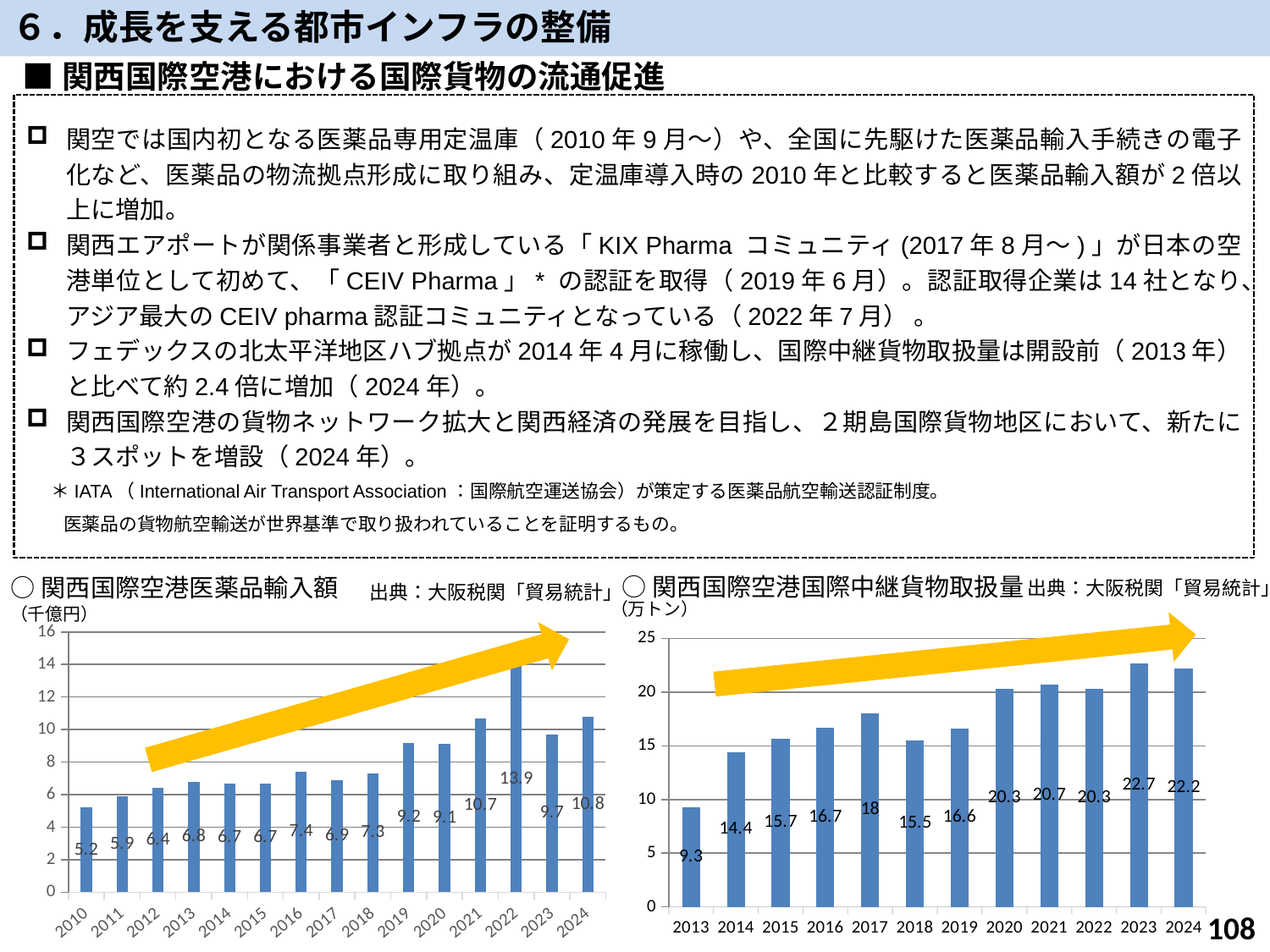

６．成長を支える都市インフラの整備
■関西国際空港における国際貨物の流通促進
関空では国内初となる医薬品専用定温庫（2010年9月～）や、全国に先駆けた医薬品輸入手続きの電子化など、医薬品の物流拠点形成に取り組み、定温庫導入時の2010年と比較すると医薬品輸入額が2倍以上に増加。
関西エアポートが関係事業者と形成している「KIX Pharma コミュニティ(2017年8月～)」が日本の空港単位として初めて、「CEIV Pharma」* の認証を取得（2019年6月）。認証取得企業は14社となり、アジア最大のCEIV pharma認証コミュニティとなっている（2022年7月） 。
フェデックスの北太平洋地区ハブ拠点が2014年4月に稼働し、国際中継貨物取扱量は開設前（2013年）と比べて約2.4倍に増加（2024年）。
関西国際空港の貨物ネットワーク拡大と関西経済の発展を目指し、２期島国際貨物地区において、新たに３スポットを増設（2024年）。
　＊IATA（International Air Transport Association：国際航空運送協会）が策定する医薬品航空輸送認証制度。
医薬品の貨物航空輸送が世界基準で取り扱われていることを証明するもの。
○関西国際空港国際中継貨物取扱量
○関西国際空港医薬品輸入額
出典：大阪税関「貿易統計」
出典：大阪税関「貿易統計」
（万トン）
（千億円）

### Chart

| Category | 列3 |
|---|---|
| 2010 | 5.2 |
| 2011 | 5.9 |
| 2012 | 6.4 |
| 2013 | 6.8 |
| 2014 | 6.7 |
| 2015 | 6.7 |
| 2016 | 7.4 |
| 2017 | 6.9 |
| 2018 | 7.3 |
| 2019 | 9.2 |
| 2020 | 9.1 |
| 2021 | 10.7 |
| 2022 | 13.9 |
| 2023 | 9.7 |
| 2024 | 10.8 |

### Chart

| Category | 貨物量 |
|---|---|
| 2013 | 9.3 |
| 2014 | 14.4 |
| 2015 | 15.7 |
| 2016 | 16.7 |
| 2017 | 18.0 |
| 2018 | 15.5 |
| 2019 | 16.6 |
| 2020 | 20.3 |
| 2021 | 20.7 |
| 2022 | 20.3 |
| 2023 | 22.7 |
| 2024 | 22.2 |

108